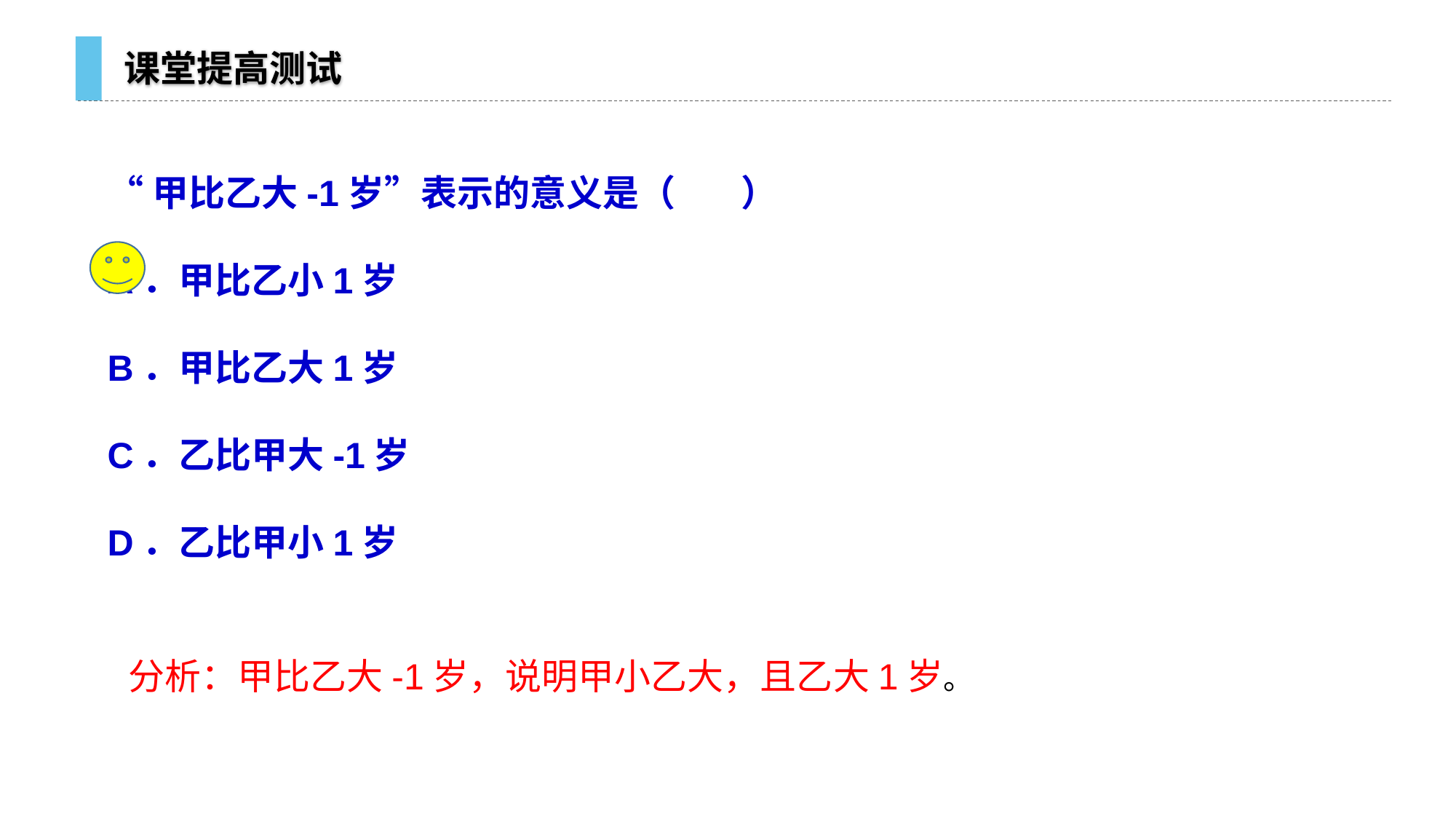

课堂提高测试
“甲比乙大-1岁”表示的意义是（        ）
A．甲比乙小1岁
B．甲比乙大1岁
C．乙比甲大-1岁
D．乙比甲小1岁

分析：甲比乙大-1岁，说明甲小乙大，且乙大1岁。